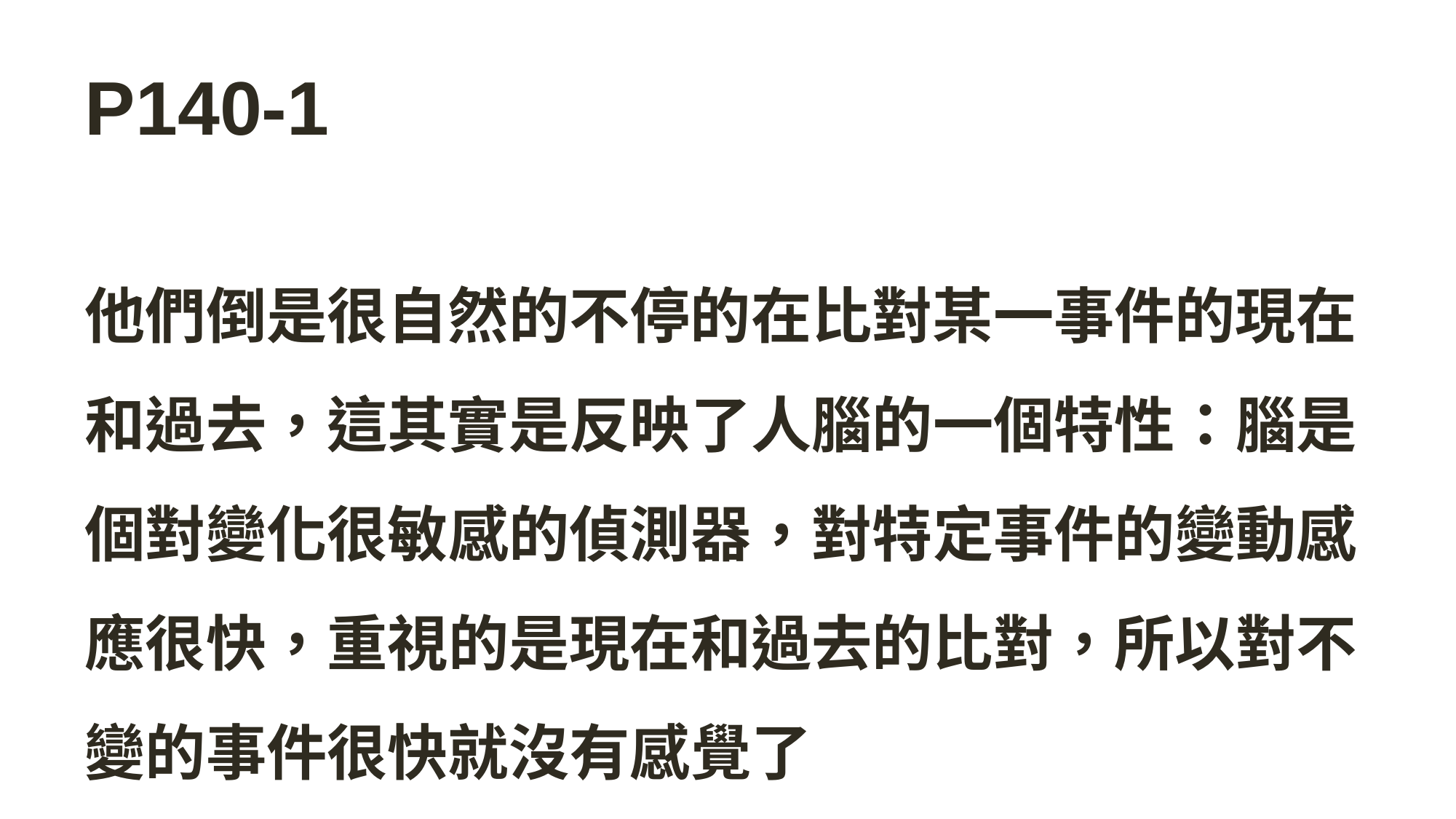

P140-1
他們倒是很自然的不停的在比對某一事件的現在和過去，這其實是反映了人腦的一個特性：腦是個對變化很敏感的偵測器，對特定事件的變動感應很快，重視的是現在和過去的比對，所以對不變的事件很快就沒有感覺了